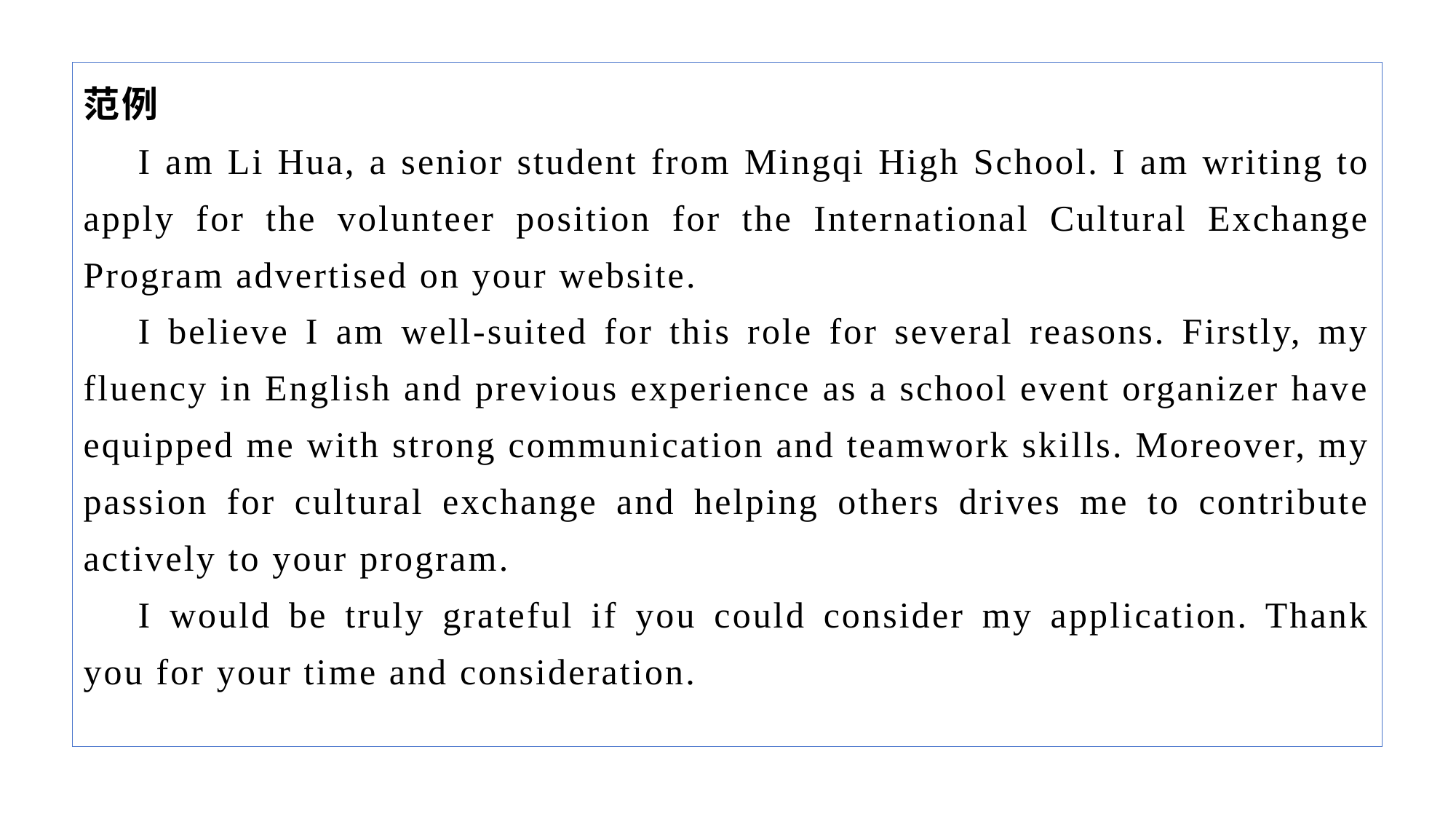

范例
I am Li Hua, a senior student from Mingqi High School. I am writing to apply for the volunteer position for the International Cultural Exchange Program advertised on your website.
I believe I am well-suited for this role for several reasons. Firstly, my fluency in English and previous experience as a school event organizer have equipped me with strong communication and teamwork skills. Moreover, my passion for cultural exchange and helping others drives me to contribute actively to your program.
I would be truly grateful if you could consider my application. Thank you for your time and consideration.